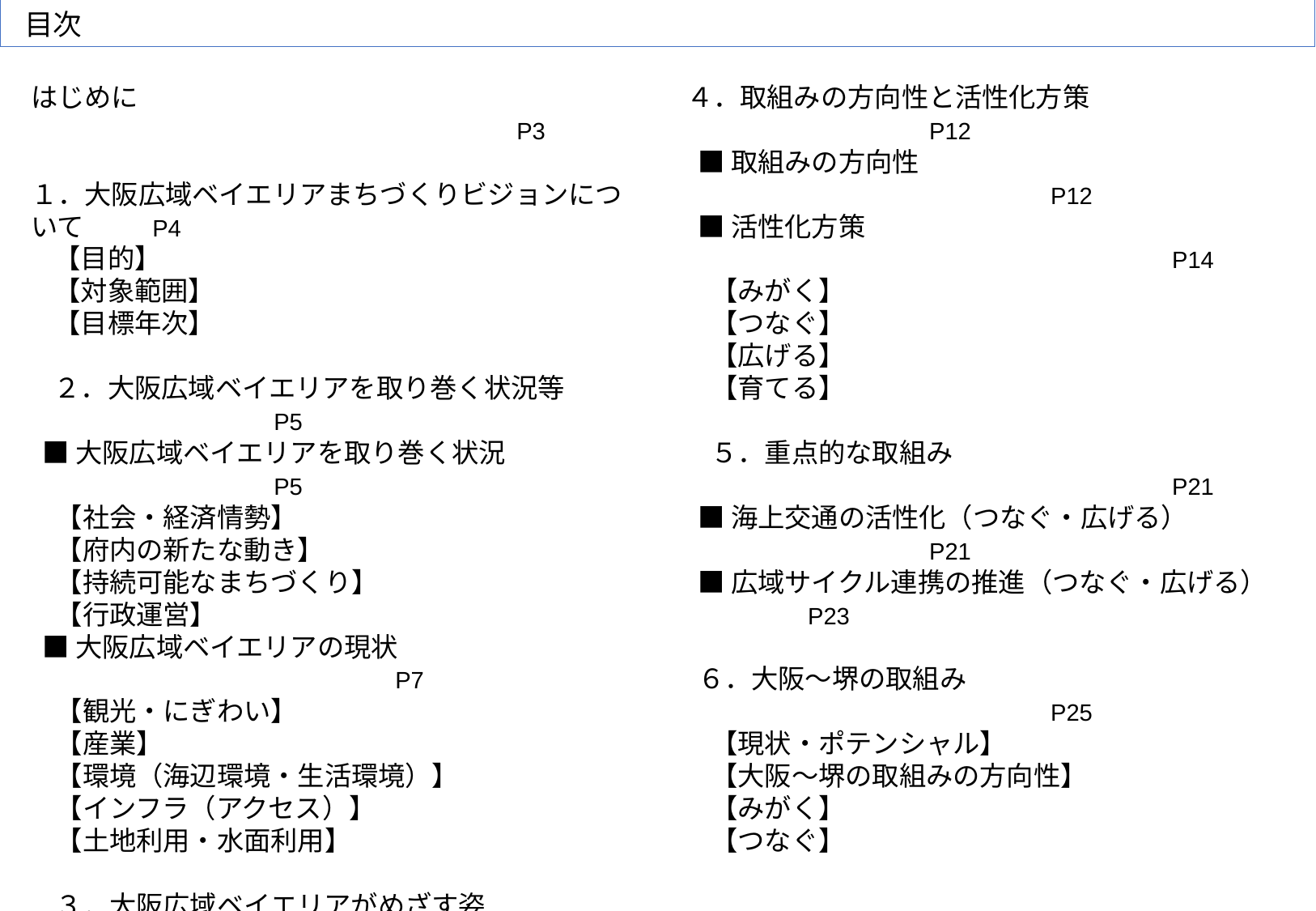

目次
はじめに								P3

１．大阪広域ベイエリアまちづくりビジョンについて	P4
【目的】
【対象範囲】
【目標年次】

２．大阪広域ベイエリアを取り巻く状況等		P5
■大阪広域ベイエリアを取り巻く状況			P5
【社会・経済情勢】
【府内の新たな動き】
【持続可能なまちづくり】
【行政運営】
■大阪広域ベイエリアの現状				P7
【観光・にぎわい】
【産業】
【環境（海辺環境・生活環境）】
【インフラ（アクセス）】
【土地利用・水面利用】

３．大阪広域ベイエリアがめざす姿			P10
【ベイエリアに期待される役割】
【今後のベイエリアで配慮すべき視点】
【2050年の大阪広域ベイエリアがめざす姿】
４．取組みの方向性と活性化方策			P12
■取組みの方向性						P12
■活性化方策							P14
【みがく】
【つなぐ】
【広げる】
【育てる】

５．重点的な取組み						P21
■海上交通の活性化（つなぐ・広げる）		P21
■広域サイクル連携の推進（つなぐ・広げる）	P23

６．大阪～堺の取組み					P25
【現状・ポテンシャル】
【大阪～堺の取組みの方向性】
【みがく】
【つなぐ】

参考									P29
【重点取組みエリアの詳細】
【活性化方策の目標年次】